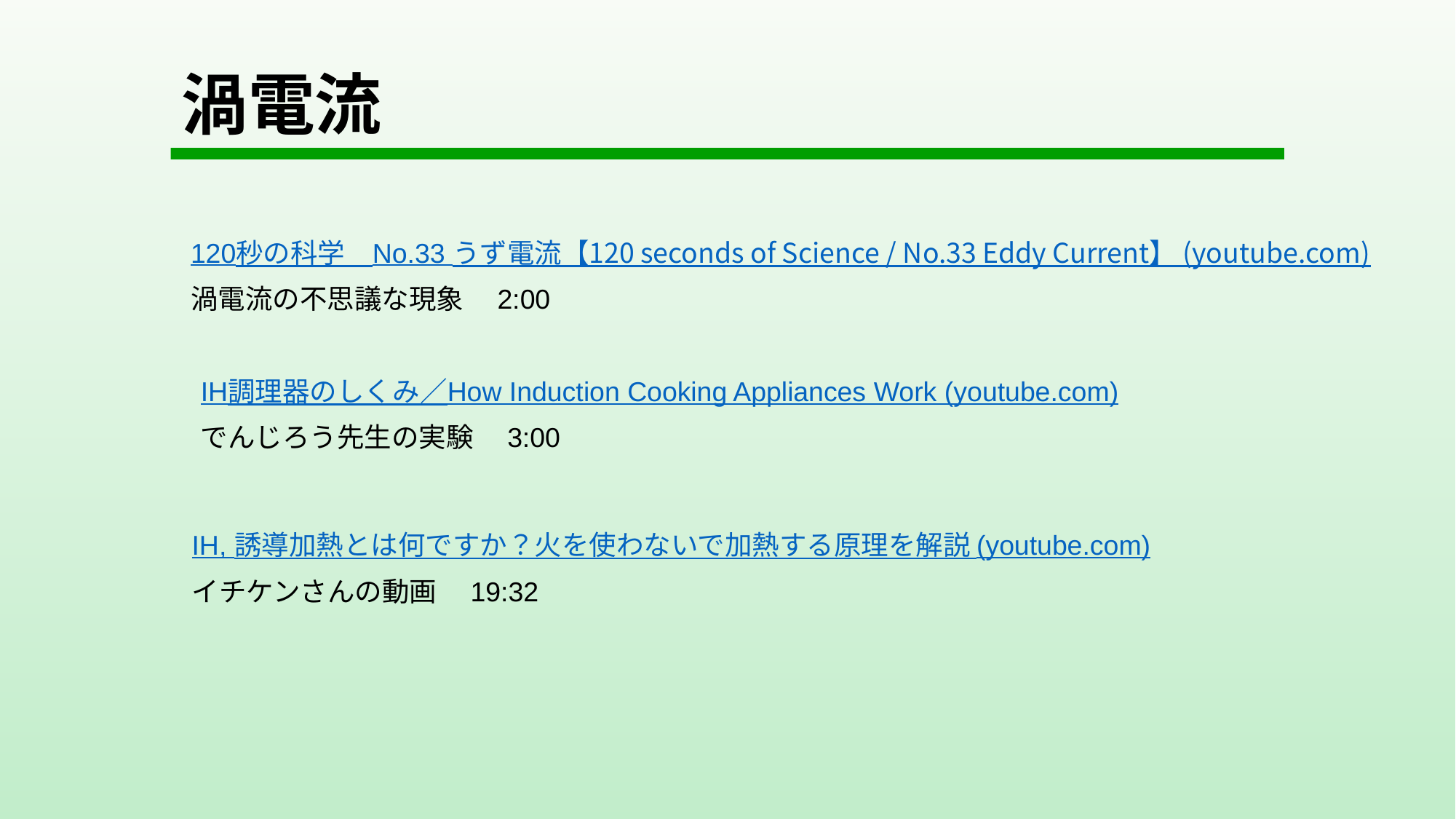

# 渦電流
120秒の科学　No.33 うず電流【120 seconds of Science / No.33 Eddy Current】 (youtube.com)
渦電流の不思議な現象　2:00
IH調理器のしくみ／How Induction Cooking Appliances Work (youtube.com)
でんじろう先生の実験　3:00
IH, 誘導加熱とは何ですか？火を使わないで加熱する原理を解説 (youtube.com)
イチケンさんの動画　19:32